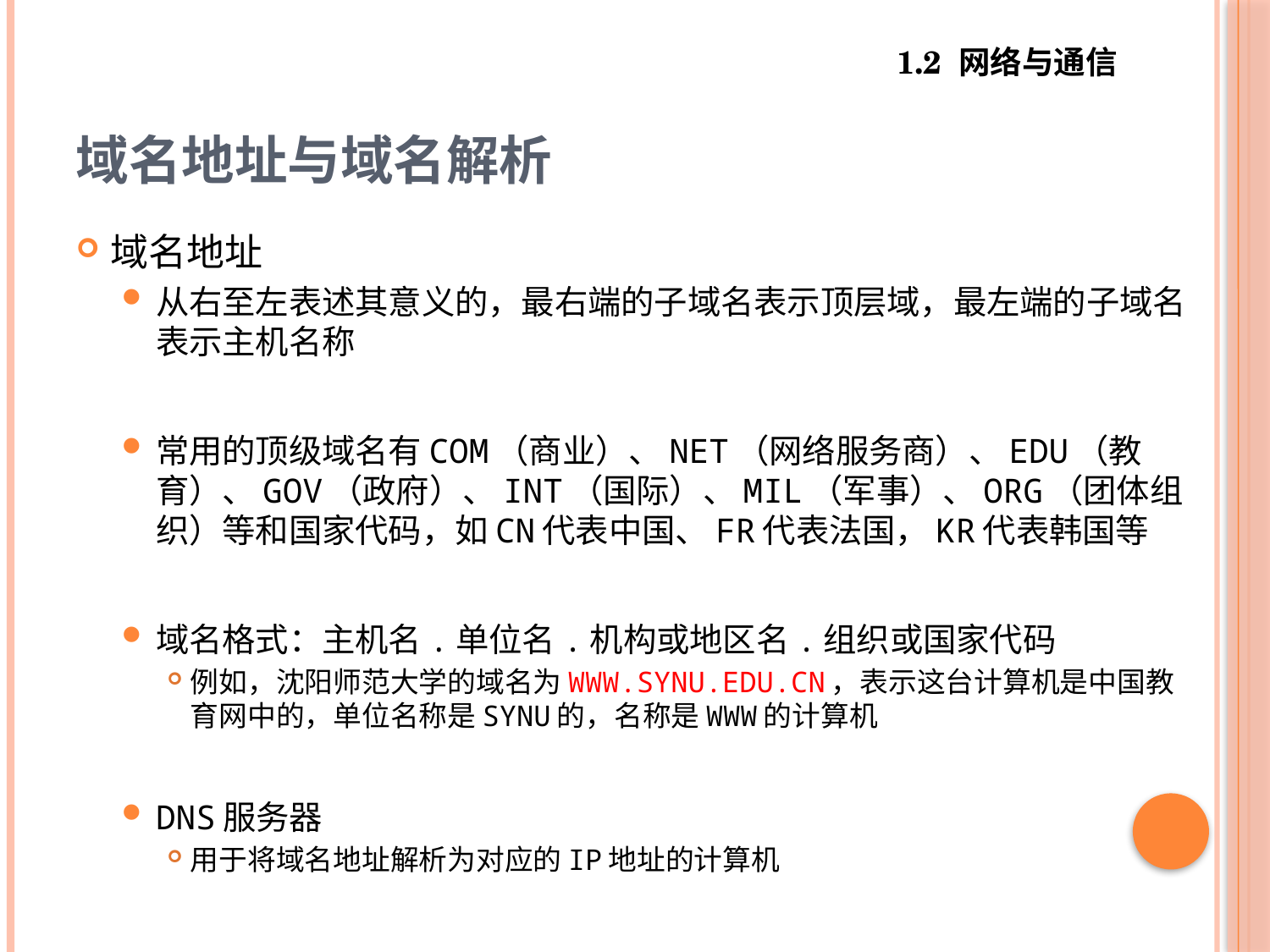

1.2 网络与通信
# 域名地址与域名解析
域名地址
从右至左表述其意义的，最右端的子域名表示顶层域，最左端的子域名表示主机名称

常用的顶级域名有COM（商业）、NET（网络服务商）、EDU（教育）、GOV（政府）、INT（国际）、MIL（军事）、ORG（团体组织）等和国家代码，如CN代表中国、FR代表法国，KR代表韩国等

域名格式：主机名.单位名.机构或地区名.组织或国家代码
例如，沈阳师范大学的域名为WWW.SYNU.EDU.CN，表示这台计算机是中国教育网中的，单位名称是SYNU的，名称是WWW的计算机

DNS服务器
用于将域名地址解析为对应的IP地址的计算机